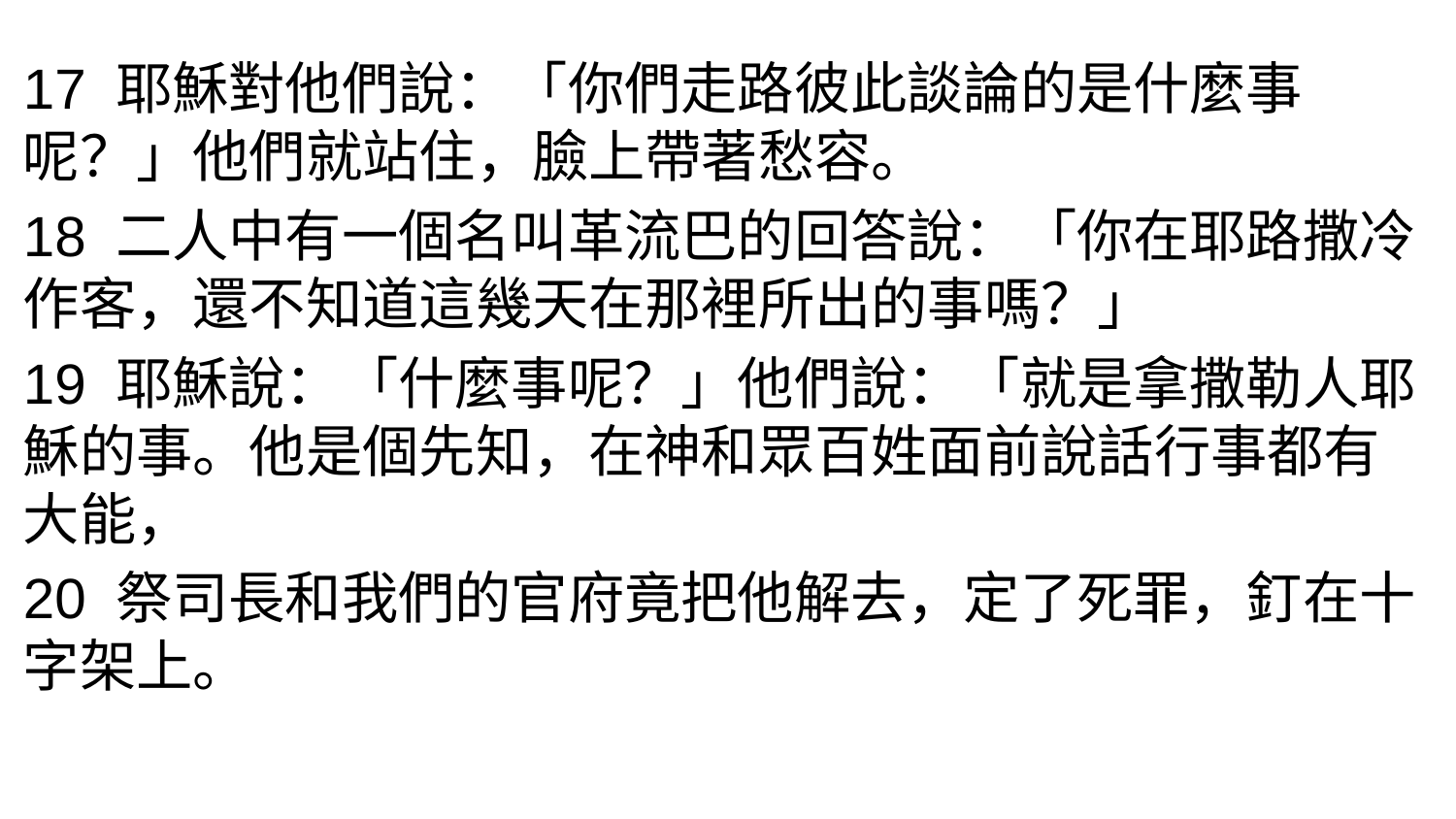

#
17 耶穌對他們說：「你們走路彼此談論的是什麼事呢？」他們就站住，臉上帶著愁容。
18 二人中有一個名叫革流巴的回答說：「你在耶路撒冷作客，還不知道這幾天在那裡所出的事嗎？」
19 耶穌說：「什麼事呢？」他們說：「就是拿撒勒人耶穌的事。他是個先知，在神和眾百姓面前說話行事都有大能，
20 祭司長和我們的官府竟把他解去，定了死罪，釘在十字架上。